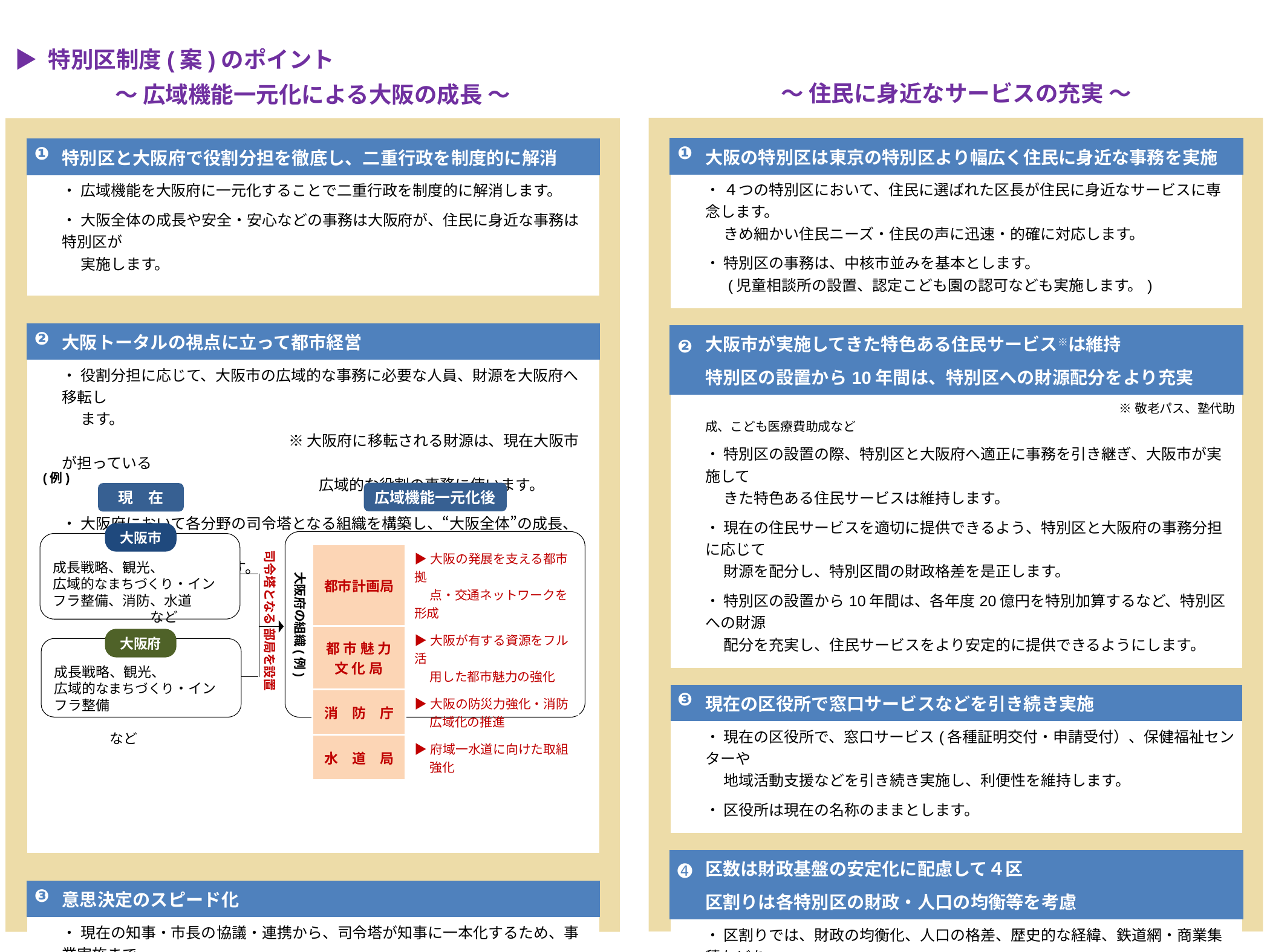

～ 住民に身近なサービスの充実 ～
▶ 特別区制度(案)のポイント
～ 広域機能一元化による大阪の成長 ～

| ❶ | 大阪の特別区は東京の特別区より幅広く住民に身近な事務を実施 |
| --- | --- |
|  | ・ ４つの特別区において、住民に選ばれた区長が住民に身近なサービスに専念します。 　 きめ細かい住民ニーズ・住民の声に迅速・的確に対応します。 ・ 特別区の事務は、中核市並みを基本とします。 　 (児童相談所の設置、認定こども園の認可なども実施します。) |
|  |  |
| ❷ | 大阪市が実施してきた特色ある住民サービス※は維持 特別区の設置から10年間は、特別区への財源配分をより充実 |
|  | ※ 敬老パス、塾代助成、こども医療費助成など ・ 特別区の設置の際、特別区と大阪府へ適正に事務を引き継ぎ、大阪市が実施して 　 きた特色ある住民サービスは維持します。 ・ 現在の住民サービスを適切に提供できるよう、特別区と大阪府の事務分担に応じて 　 財源を配分し、特別区間の財政格差を是正します。 ・ 特別区の設置から10年間は、各年度20億円を特別加算するなど、特別区への財源 　 配分を充実し、住民サービスをより安定的に提供できるようにします。 |
|  |  |
| ❸ | 現在の区役所で窓口サービスなどを引き続き実施 |
|  | ・ 現在の区役所で、窓口サービス(各種証明交付・申請受付）、保健福祉センターや 　 地域活動支援などを引き続き実施し、利便性を維持します。 ・ 区役所は現在の名称のままとします。 |
|  |  |
| ➍ | 区数は財政基盤の安定化に配慮して４区 区割りは各特別区の財政・人口の均衡等を考慮 |
|  | ・ 区割りでは、財政の均衡化、人口の格差、歴史的な経緯、鉄道網・商業集積などを 　 考慮しています。 ・ 各特別区における都市の拠点のバランスに配慮しています。 |
|  |  |
| ❺ | 特別区の設置まで十分な準備期間を確保 |
|  | ・ 特別区の設置の日は2025(令和７)年１月１日とし、住民サービスが支障なく特別区 　 へ引き継がれ、確実に提供されるようにします。 |
| ❶ | 特別区と大阪府で役割分担を徹底し、二重行政を制度的に解消 |
| --- | --- |
|  | ・ 広域機能を大阪府に一元化することで二重行政を制度的に解消します。 ・ 大阪全体の成長や安全・安心などの事務は大阪府が、住民に身近な事務は特別区が 　 実施します。 |
|  |  |
| ❷ | 大阪トータルの視点に立って都市経営 |
|  | ・ 役割分担に応じて、大阪市の広域的な事務に必要な人員、財源を大阪府へ移転し 　 ます。 　　　　　　　　　　　　　　　※ 大阪府に移転される財源は、現在大阪市が担っている 　　　　　　　　　　　　　　　　　広域的な役割の事務に使います。 ・ 大阪府において各分野の司令塔となる組織を構築し、“大阪全体”の成長、安全・ 　 安心を強力に推進します。 |
|  |  |
| ❸ | 意思決定のスピード化 |
|  | ・ 現在の知事・市長の協議・連携から、司令塔が知事に一本化するため、事業実施まで 　 の意思決定がよりスピーディーになります。 ・ 議会の議論も、大阪府議会と大阪市会それぞれで行われていたものが、大阪府議会に 　 一元化され、意思決定が行われます。 |
(例)
広域機能一元化後
現　在
大阪市
司令塔となる 部局を設置

大阪府の組織(例)

成長戦略、観光、
広域的なまちづくり・インフラ整備、消防、水道　　　　　　　　　など
| 都市計画局 | ▶大阪の発展を支える都市拠 　 点・交通ネットワークを形成 |
| --- | --- |
| 都 市 魅 力 文 化 局 | ▶大阪が有する資源をフル活 　 用した都市魅力の強化 |
| 消　防　庁 | ▶大阪の防災力強化・消防 　 広域化の推進 |
| 水　道　局 | ▶府域一水道に向けた取組 　 強化 |
大阪府

成長戦略、観光、
広域的なまちづくり・インフラ整備
　　　　　　　　　　　　　　　　など